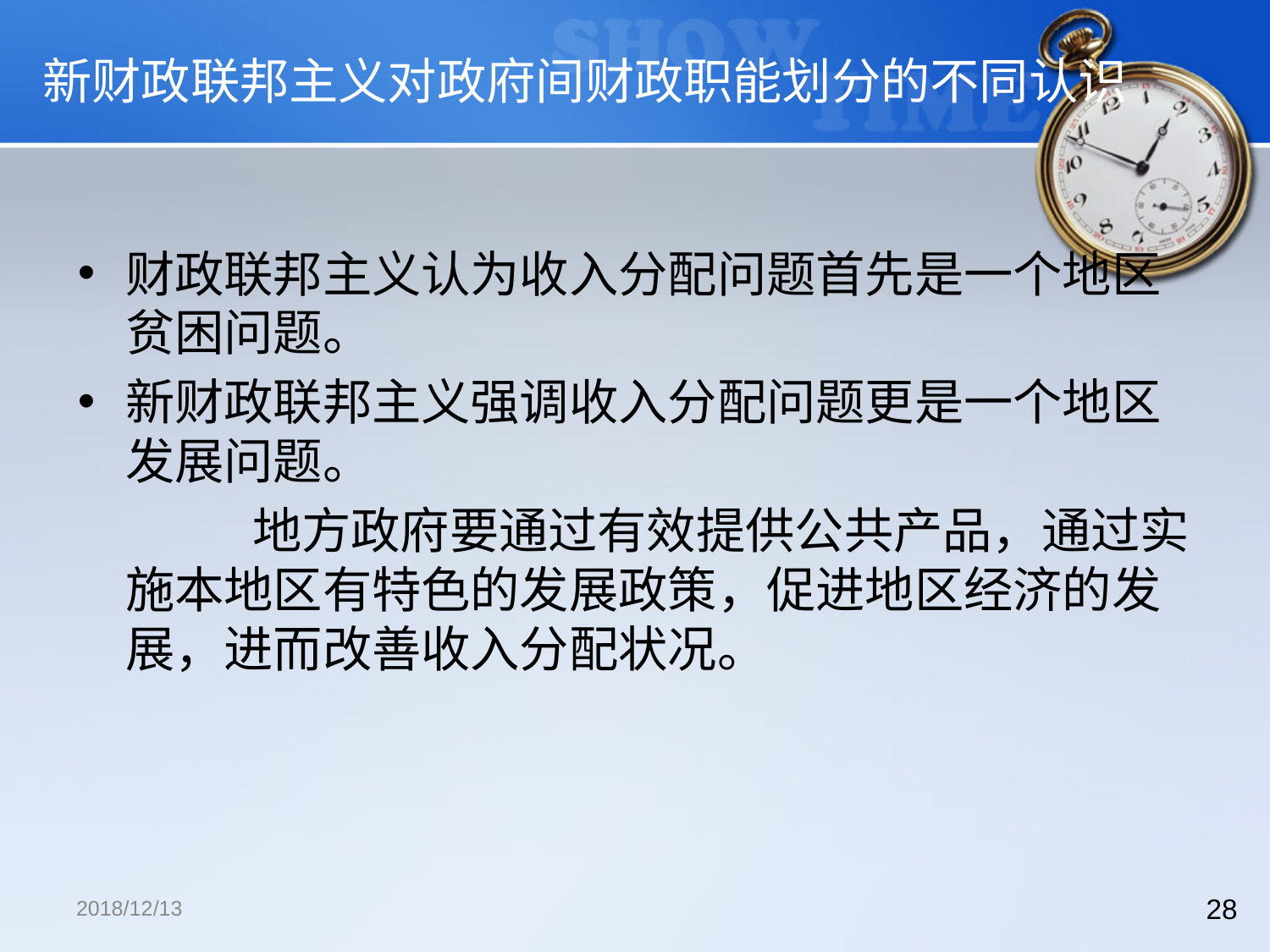

# 新财政联邦主义对政府间财政职能划分的不同认识
财政联邦主义认为收入分配问题首先是一个地区贫困问题。
新财政联邦主义强调收入分配问题更是一个地区发展问题。
		地方政府要通过有效提供公共产品，通过实施本地区有特色的发展政策，促进地区经济的发展，进而改善收入分配状况。
2018/12/13
28